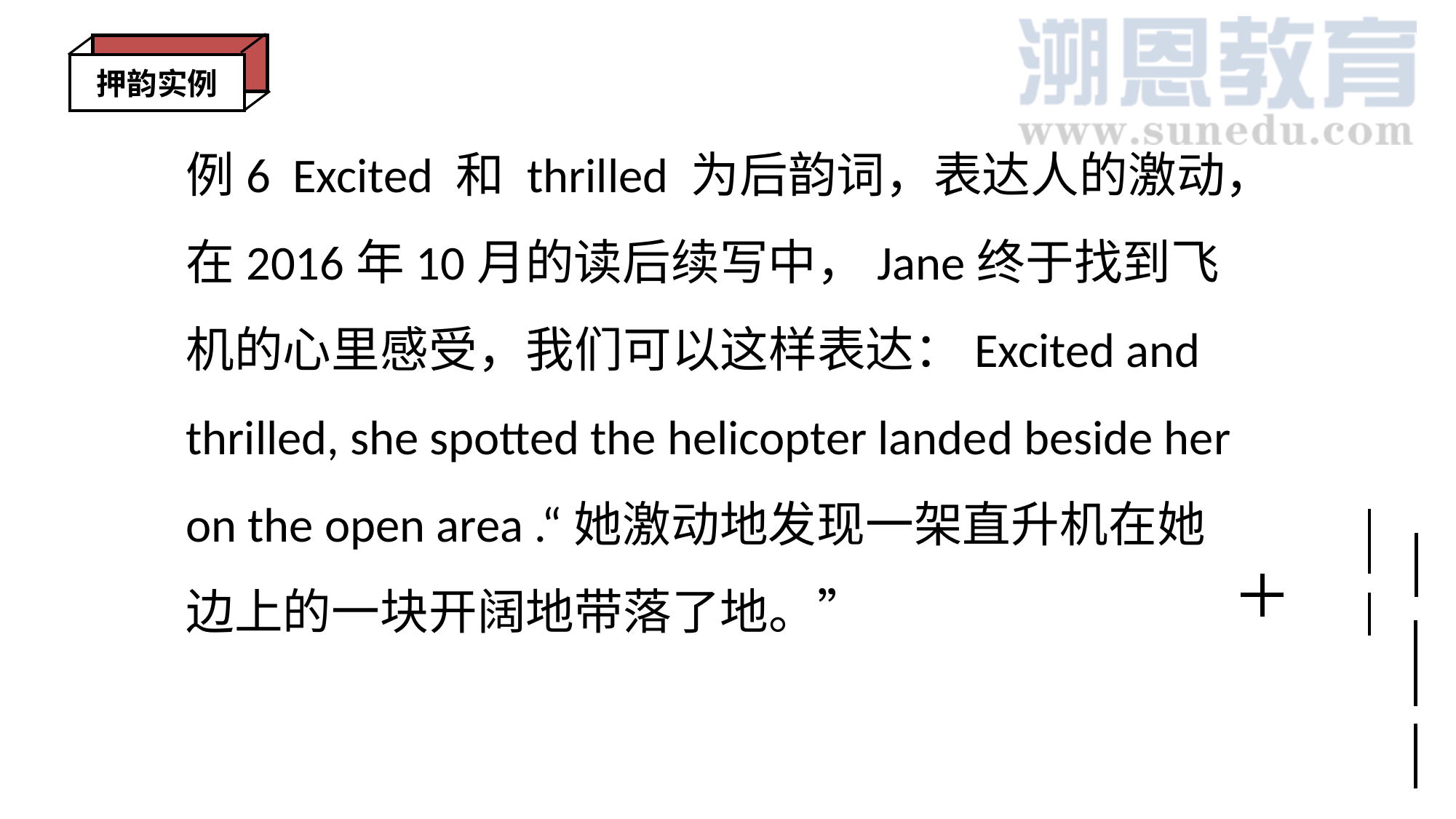

押韵实例
例6  Excited 和 thrilled 为后韵词，表达人的激动，在2016年10月的读后续写中，Jane终于找到飞机的心里感受，我们可以这样表达：Excited and thrilled, she spotted the helicopter landed beside her on the open area .“她激动地发现一架直升机在她边上的一块开阔地带落了地。”